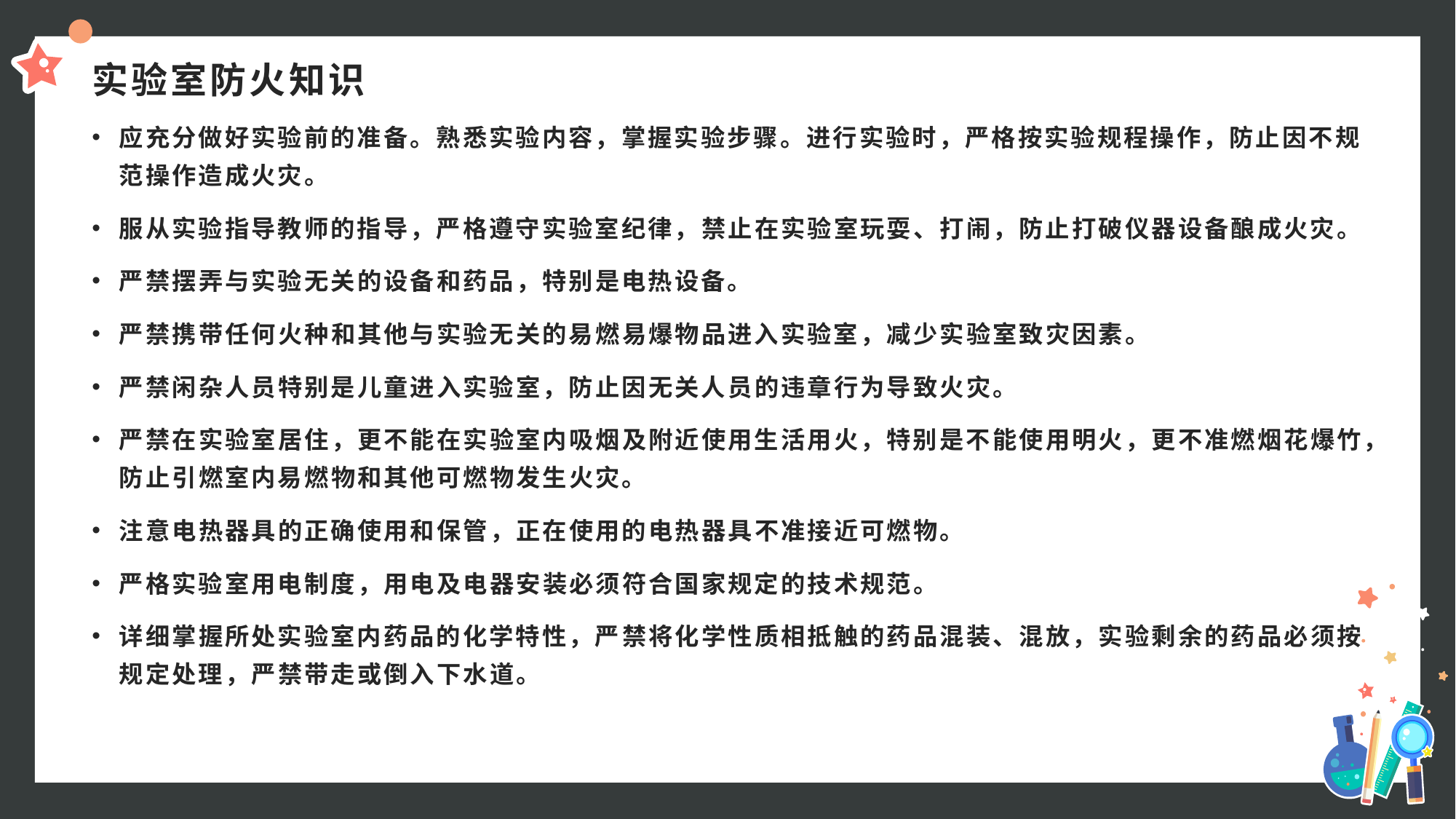

# 实验室防火知识
应充分做好实验前的准备。熟悉实验内容，掌握实验步骤。进行实验时，严格按实验规程操作，防止因不规范操作造成火灾。
服从实验指导教师的指导，严格遵守实验室纪律，禁止在实验室玩耍、打闹，防止打破仪器设备酿成火灾。
严禁摆弄与实验无关的设备和药品，特别是电热设备。
严禁携带任何火种和其他与实验无关的易燃易爆物品进入实验室，减少实验室致灾因素。
严禁闲杂人员特别是儿童进入实验室，防止因无关人员的违章行为导致火灾。
严禁在实验室居住，更不能在实验室内吸烟及附近使用生活用火，特别是不能使用明火，更不准燃烟花爆竹，防止引燃室内易燃物和其他可燃物发生火灾。
注意电热器具的正确使用和保管，正在使用的电热器具不准接近可燃物。
严格实验室用电制度，用电及电器安装必须符合国家规定的技术规范。
详细掌握所处实验室内药品的化学特性，严禁将化学性质相抵触的药品混装、混放，实验剩余的药品必须按规定处理，严禁带走或倒入下水道。